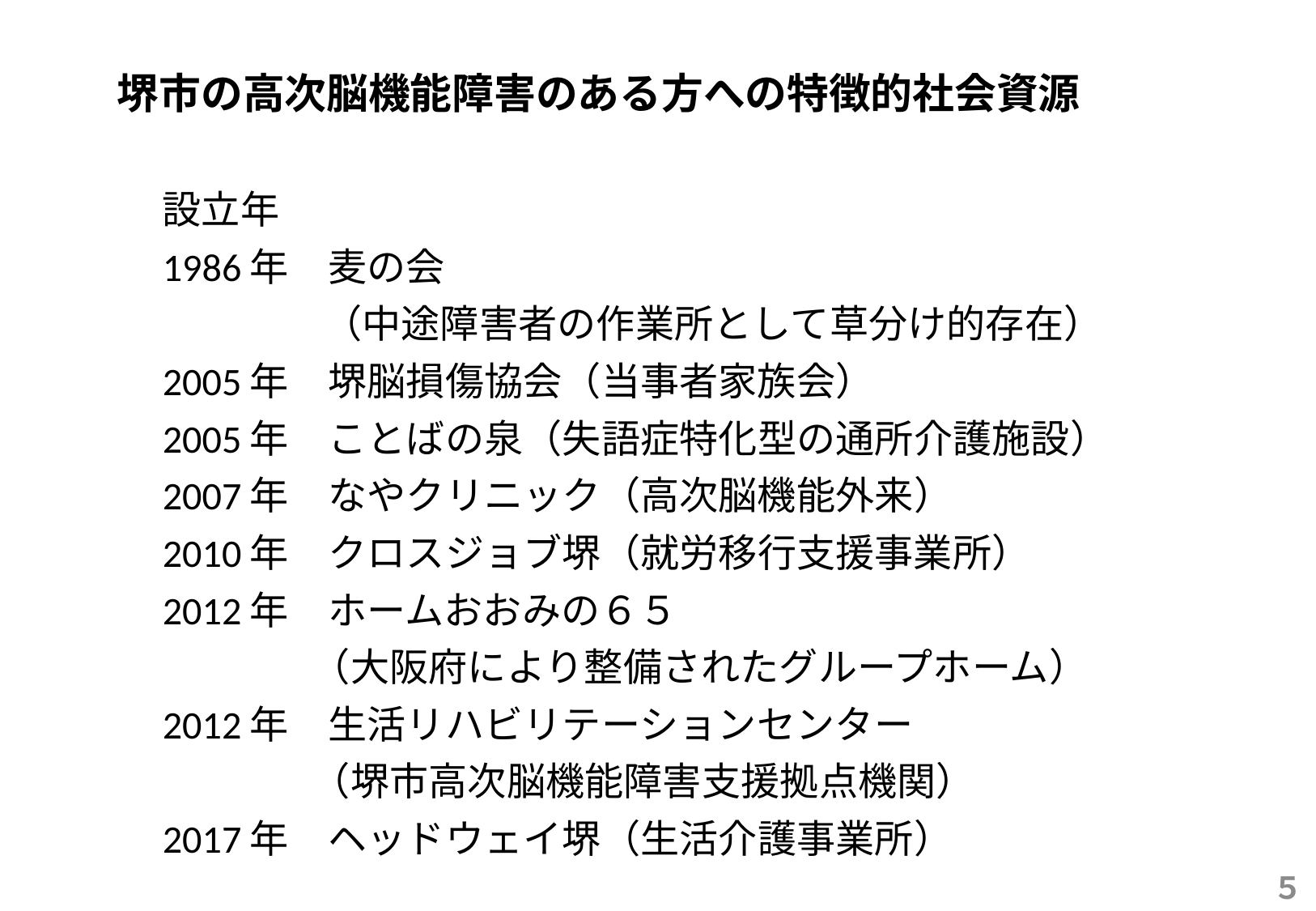

堺市の高次脳機能障害のある方への特徴的社会資源

設立年
1986年　麦の会
（中途障害者の作業所として草分け的存在）
2005年　堺脳損傷協会（当事者家族会）
2005年　ことばの泉（失語症特化型の通所介護施設）
2007年　なやクリニック（高次脳機能外来）
2010年　クロスジョブ堺（就労移行支援事業所）
2012年　ホームおおみの６５
（大阪府により整備されたグループホーム）
2012年　生活リハビリテーションセンター
（堺市高次脳機能障害支援拠点機関）
2017年　ヘッドウェイ堺（生活介護事業所）
５